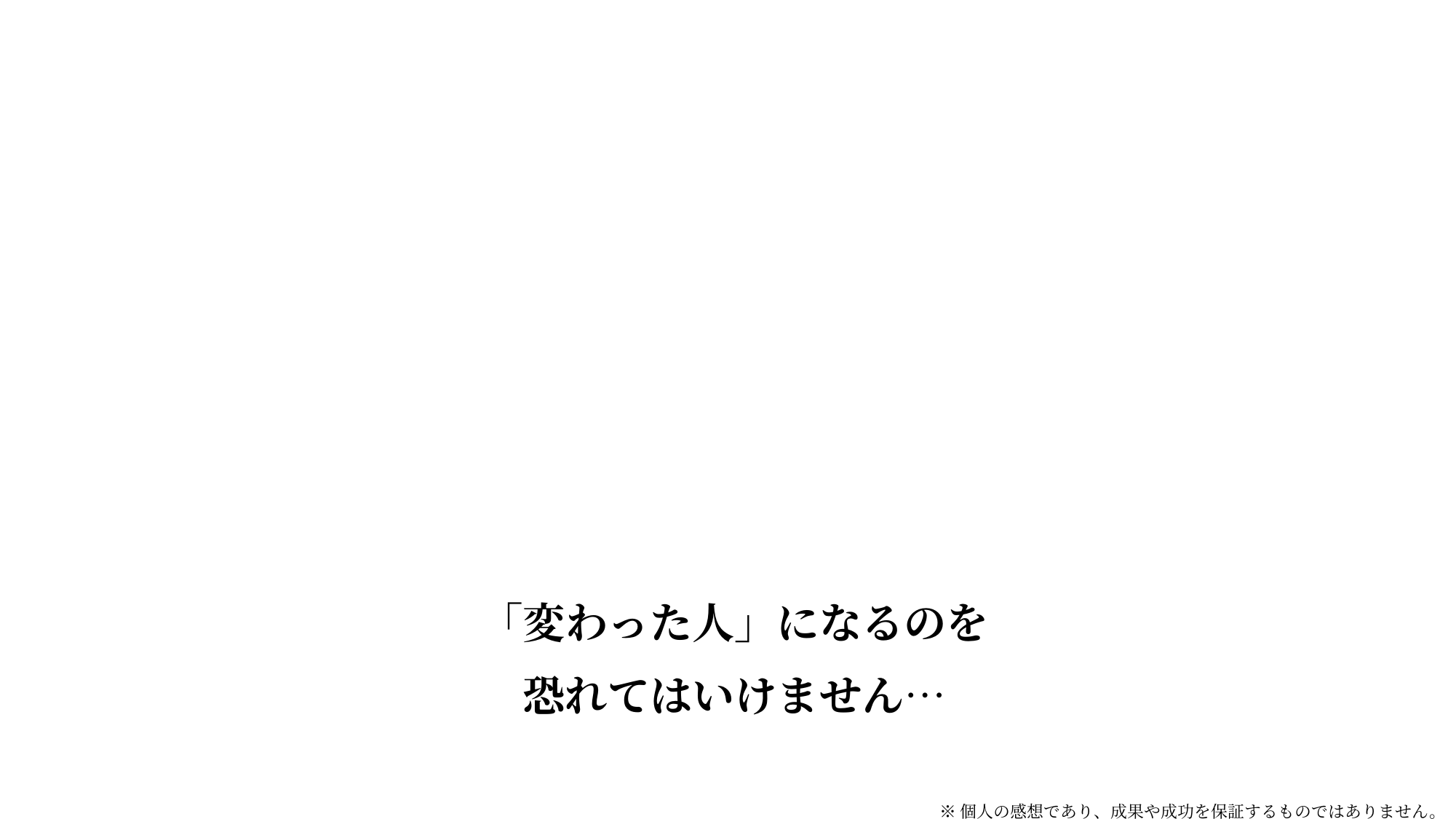

「変わった人」になるのを
恐れてはいけません…
※個人の感想であり、成果や成功を保証するものではありません。